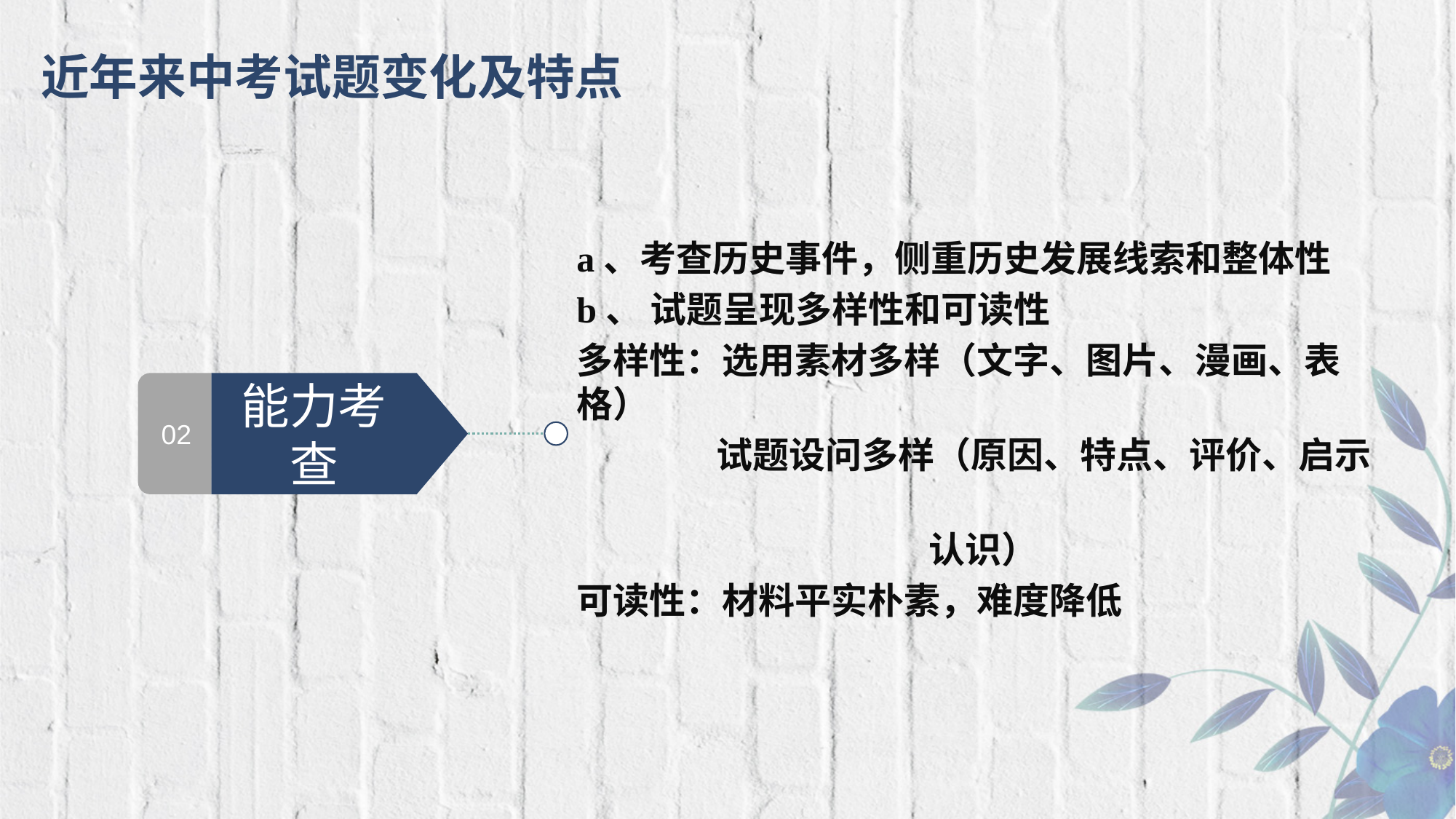

# 近年来中考试题变化及特点
a、考查历史事件，侧重历史发展线索和整体性
b、 试题呈现多样性和可读性
多样性：选用素材多样（文字、图片、漫画、表格）
                试题设问多样（原因、特点、评价、启示
                                          认识）
可读性：材料平实朴素，难度降低
能力考查
02